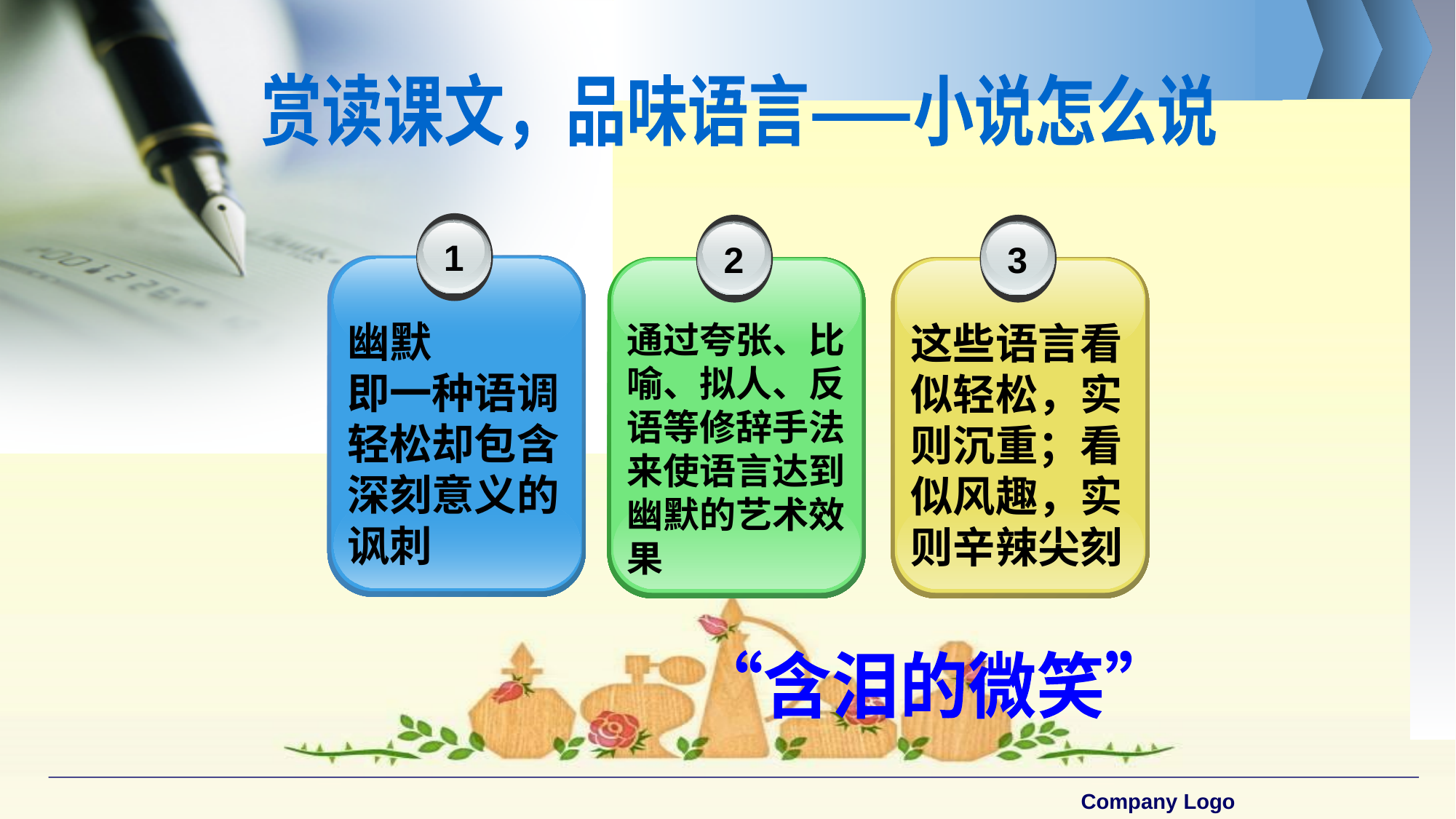

赏读课文，品味语言——小说怎么说

1

幽默
即一种语调轻松却包含深刻意义的讽刺

2

通过夸张、比喻、拟人、反语等修辞手法来使语言达到幽默的艺术效果

3

这些语言看似轻松，实则沉重；看似风趣，实则辛辣尖刻

“含泪的微笑”
Company Logo